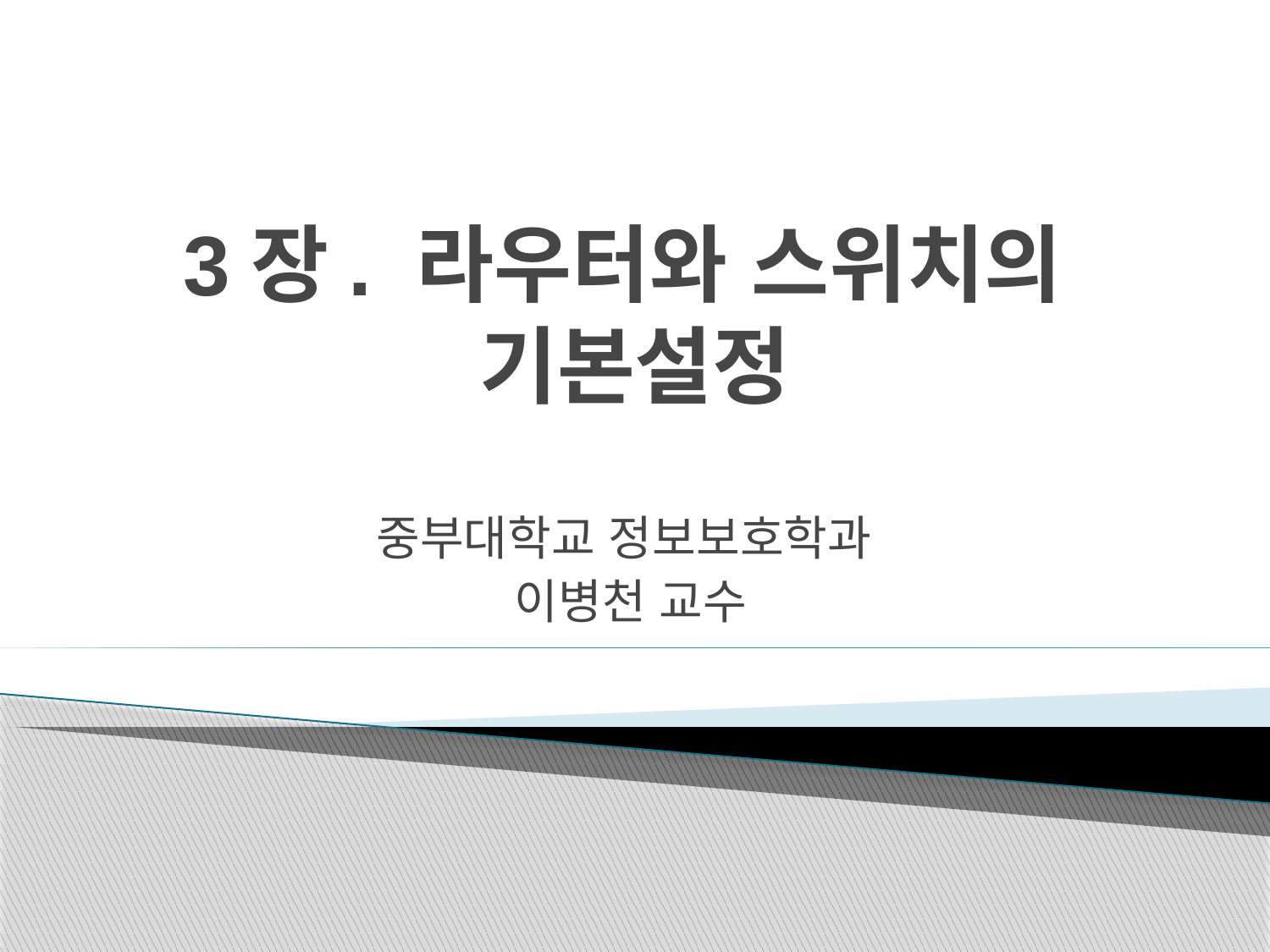

# 3장. 라우터와 스위치의 기본설정
중부대학교 정보보호학과
이병천 교수